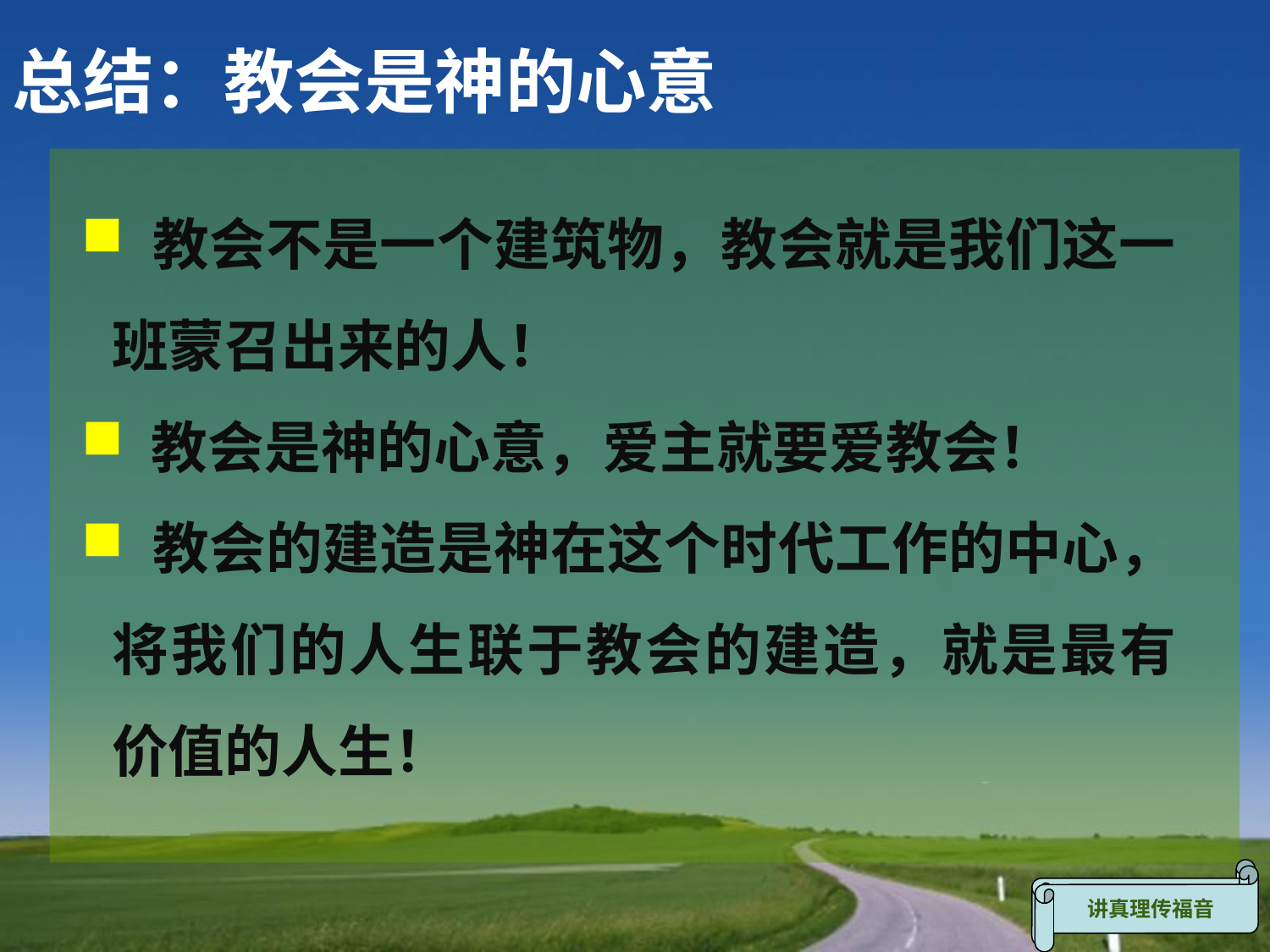

总结：教会是神的心意

 教会不是一个建筑物，教会就是我们这一班蒙召出来的人！
 教会是神的心意，爱主就要爱教会！
 教会的建造是神在这个时代工作的中心，将我们的人生联于教会的建造，就是最有价值的人生！
神经纶中的经营
讲真理传福音